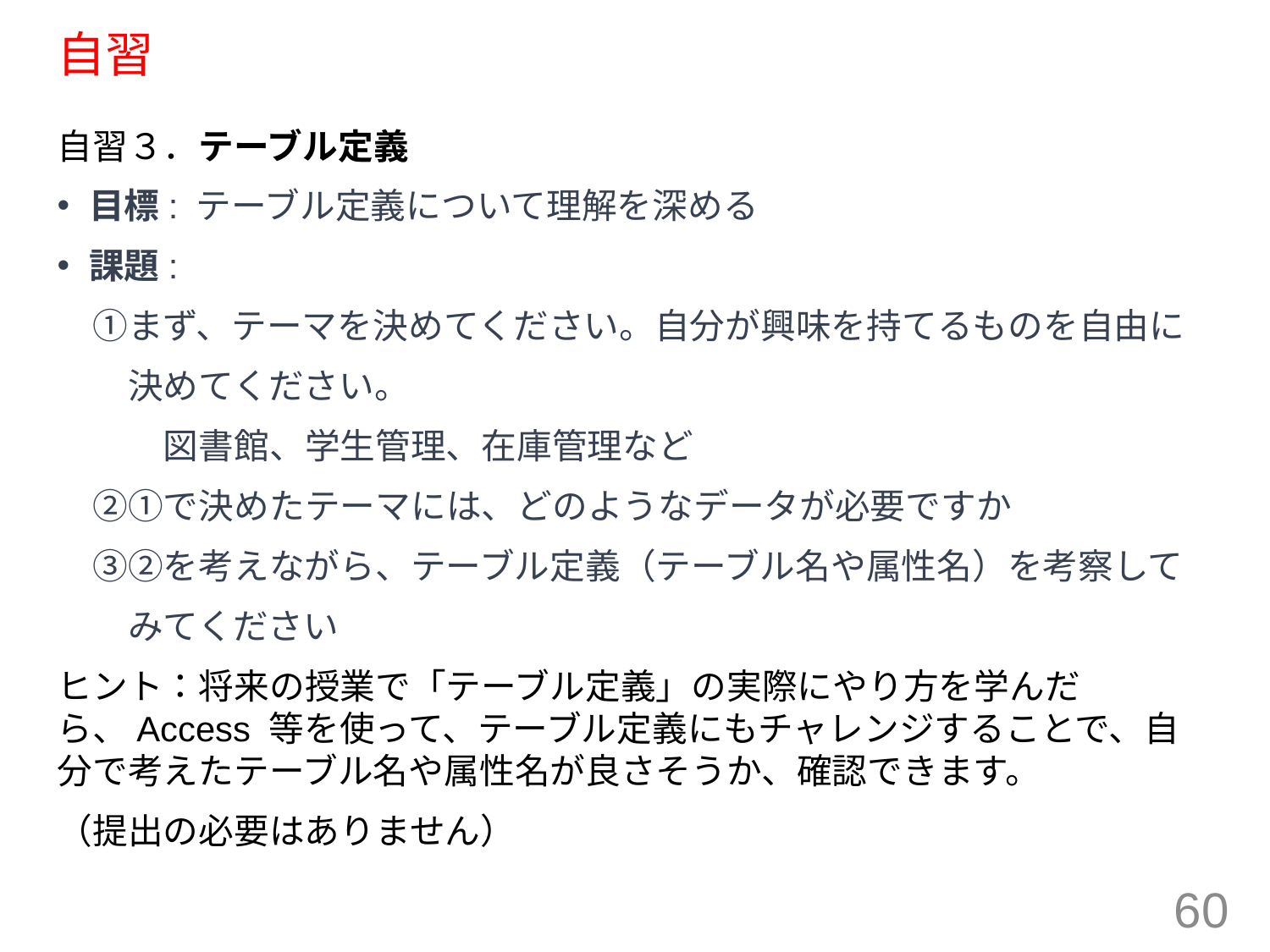

# 自習
自習３．テーブル定義
目標: テーブル定義について理解を深める
課題:
　①まず、テーマを決めてください。自分が興味を持てるものを自由に
　　決めてください。
　　　図書館、学生管理、在庫管理など
　②①で決めたテーマには、どのようなデータが必要ですか
　③②を考えながら、テーブル定義（テーブル名や属性名）を考察して
　　みてください
ヒント：将来の授業で「テーブル定義」の実際にやり方を学んだら、Access 等を使って、テーブル定義にもチャレンジすることで、自分で考えたテーブル名や属性名が良さそうか、確認できます。
（提出の必要はありません）
60